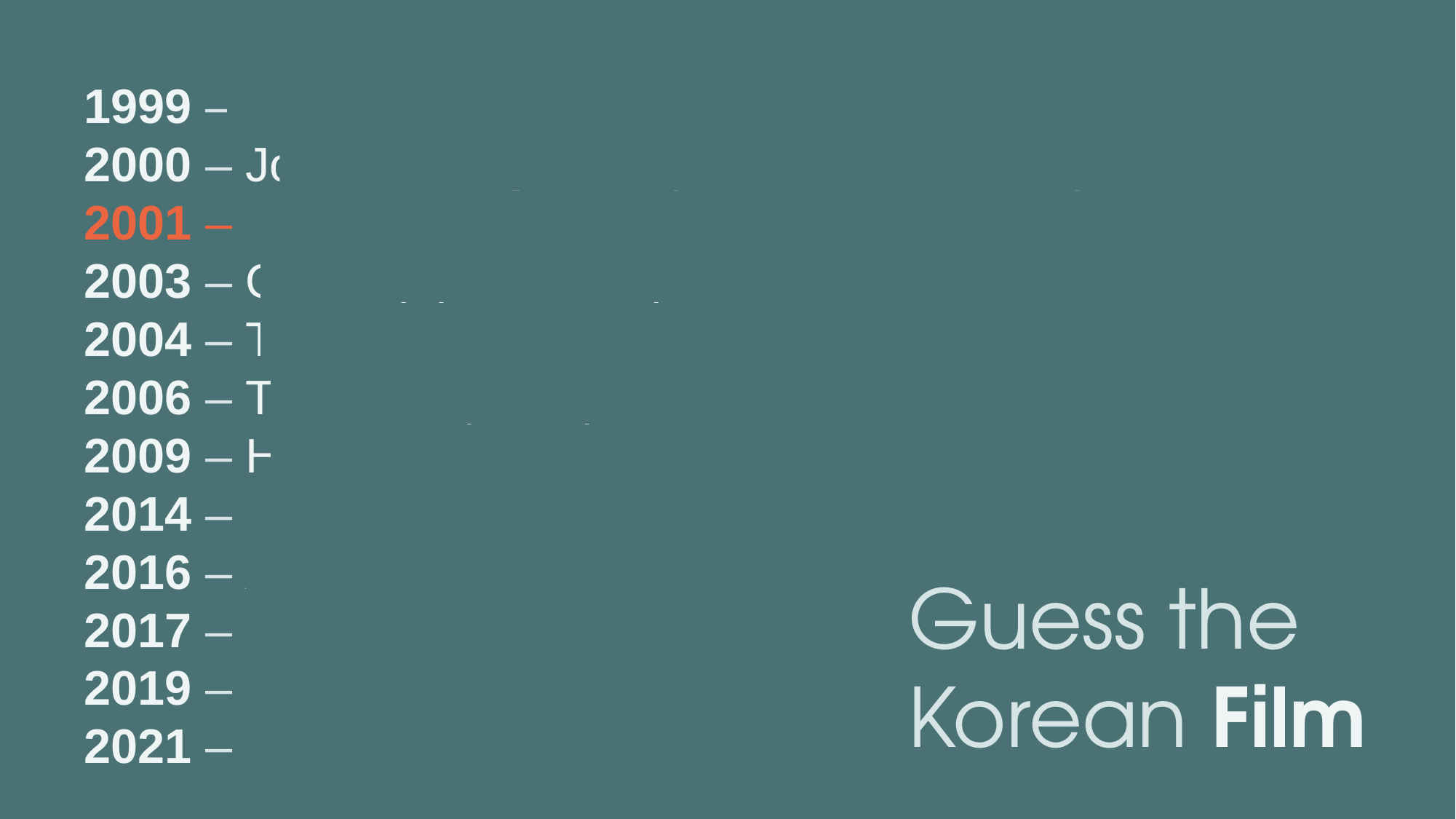

1999 – Swiri (쉬리)
2000 – Joint Security Area (공동경비구역 JSA)
2001 – My Sassy Girl (엽기적인 그녀)
2003 – Old Boy (올드보이)
2004 – Taegukgi (태극기 휘날리며)
2006 – The Host (괴물)
2009 – Haeundae (해운대)
2014 – The Admiral: Roaring Currents (명량)
2016 – A Train to Busan (부산행)
2017 – A Taxi Driver (택시운전사)
2019 – Parasite (기생충)
2021 – Squid Game (오징어 게임)

Guess the
Korean Film